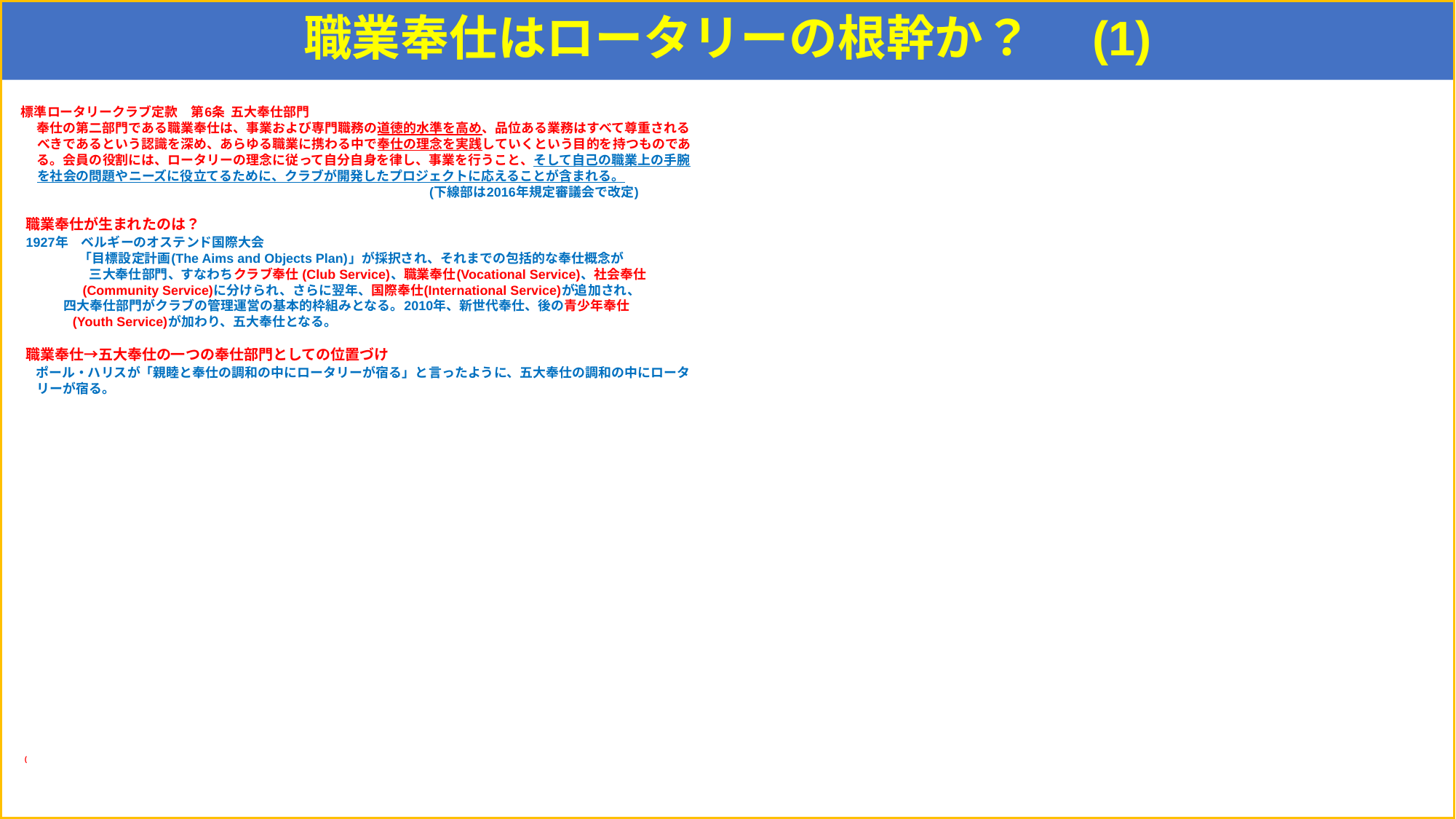

# 職業奉仕はロータリーの根幹か？　(1)

   標準ロータリークラブ定款　第6条  五大奉仕部門
　　奉仕の第二部門である職業奉仕は、事業および専門職務の道徳的水準を高め、品位ある業務はすべて尊重される
　　べきであるという認識を深め、あらゆる職業に携わる中で奉仕の理念を実践していくという目的を持つものであ
　　る。会員の役割には、ロータリーの理念に従って自分自身を律し、事業を行うこと、そして自己の職業上の手腕
　　を社会の問題やニーズに役立てるために、クラブが開発したプロジェクトに応えることが含まれる。
                     　　　　　　　　　　　　　　　　　　　　　　　　　　　 (下線部は2016年規定審議会で改定)

　職業奉仕が生まれたのは？
　1927年　ベルギーのオステンド国際大会
　　　　　 「目標設定計画(The Aims and Objects Plan)」が採択され、それまでの包括的な奉仕概念が
　　　　　　三大奉仕部門、すなわちクラブ奉仕 (Club Service)、職業奉仕(Vocational Service)、社会奉仕
　　　　　  (Community Service)に分けられ、さらに翌年、国際奉仕(International Service)が追加され、
                  四大奉仕部門がクラブの管理運営の基本的枠組みとなる。2010年、新世代奉仕、後の青少年奉仕
                 (Youth Service)が加わり、五大奉仕となる。

　職業奉仕→五大奉仕の一つの奉仕部門としての位置づけ
   　ポール・ハリスが「親睦と奉仕の調和の中にロータリーが宿る」と言ったように、五大奉仕の調和の中にロータ
　　リーが宿る。

     　 (